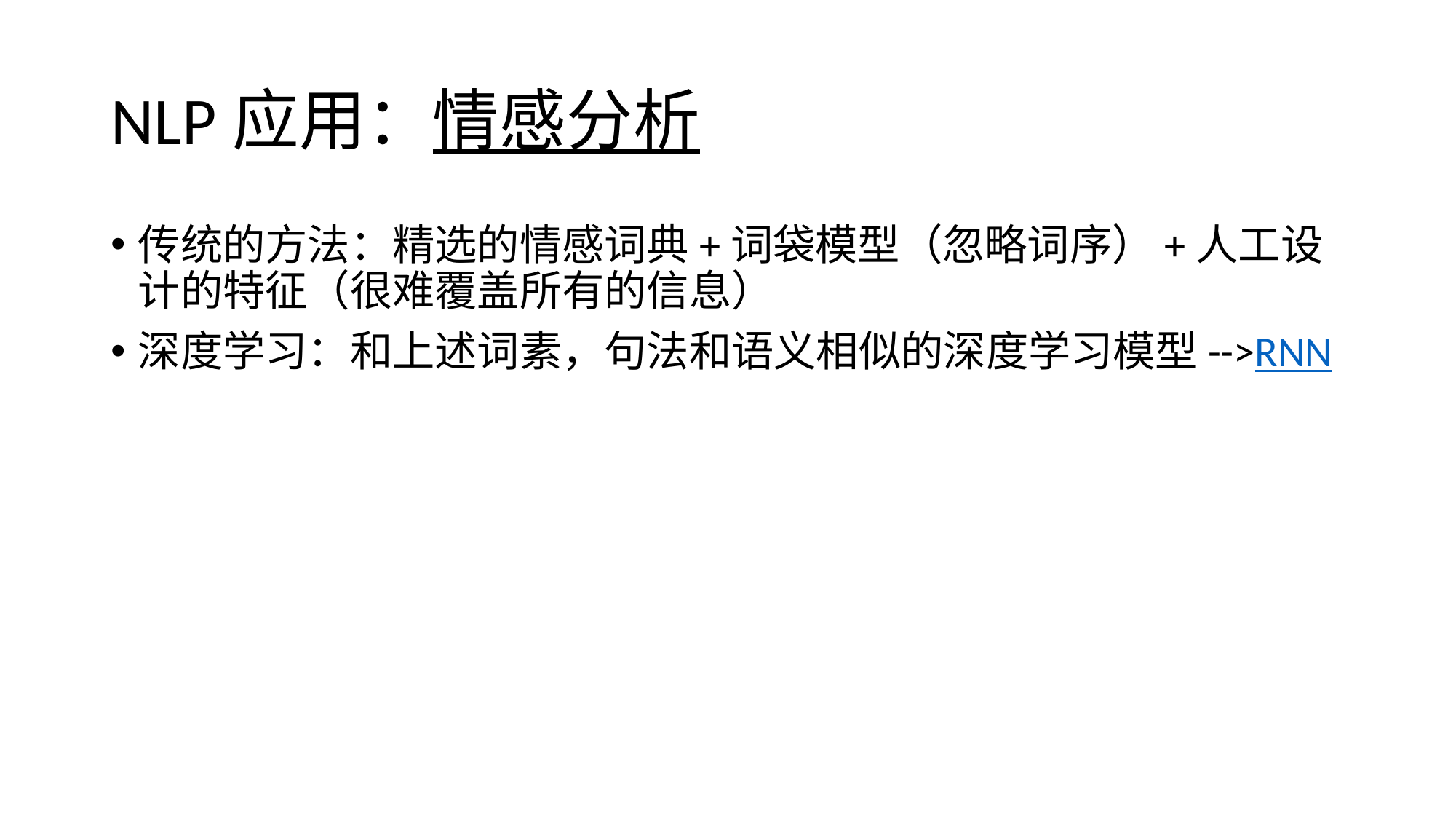

# NLP应用：情感分析
传统的方法：精选的情感词典+词袋模型（忽略词序）+人工设计的特征（很难覆盖所有的信息）
深度学习：和上述词素，句法和语义相似的深度学习模型-->RNN